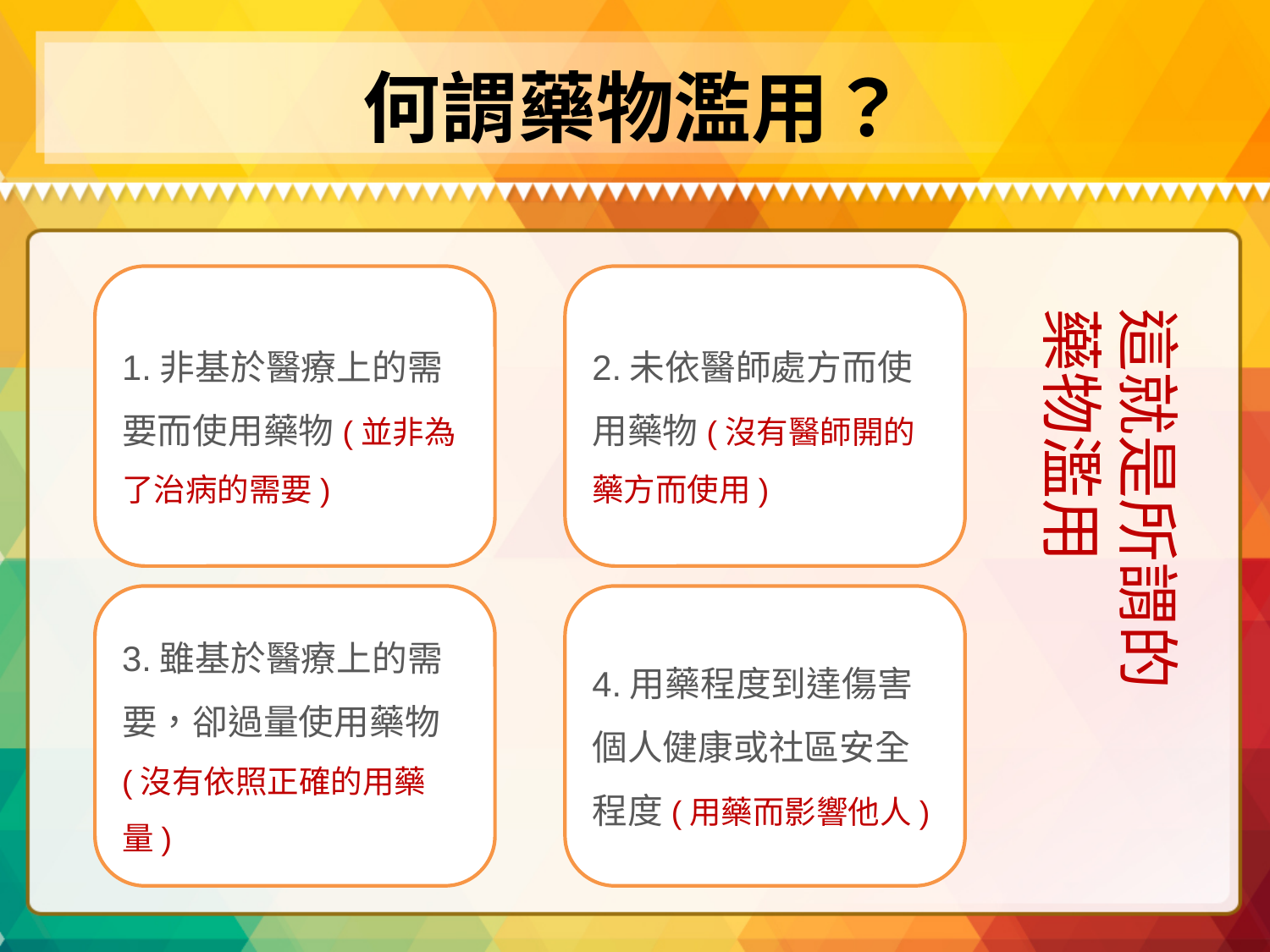

# 何謂藥物濫用？
1.非基於醫療上的需要而使用藥物(並非為了治病的需要)
2.未依醫師處方而使用藥物(沒有醫師開的藥方而使用)
這就是所謂的
藥物濫用
3.雖基於醫療上的需要，卻過量使用藥物(沒有依照正確的用藥量)
4.用藥程度到達傷害個人健康或社區安全程度(用藥而影響他人)